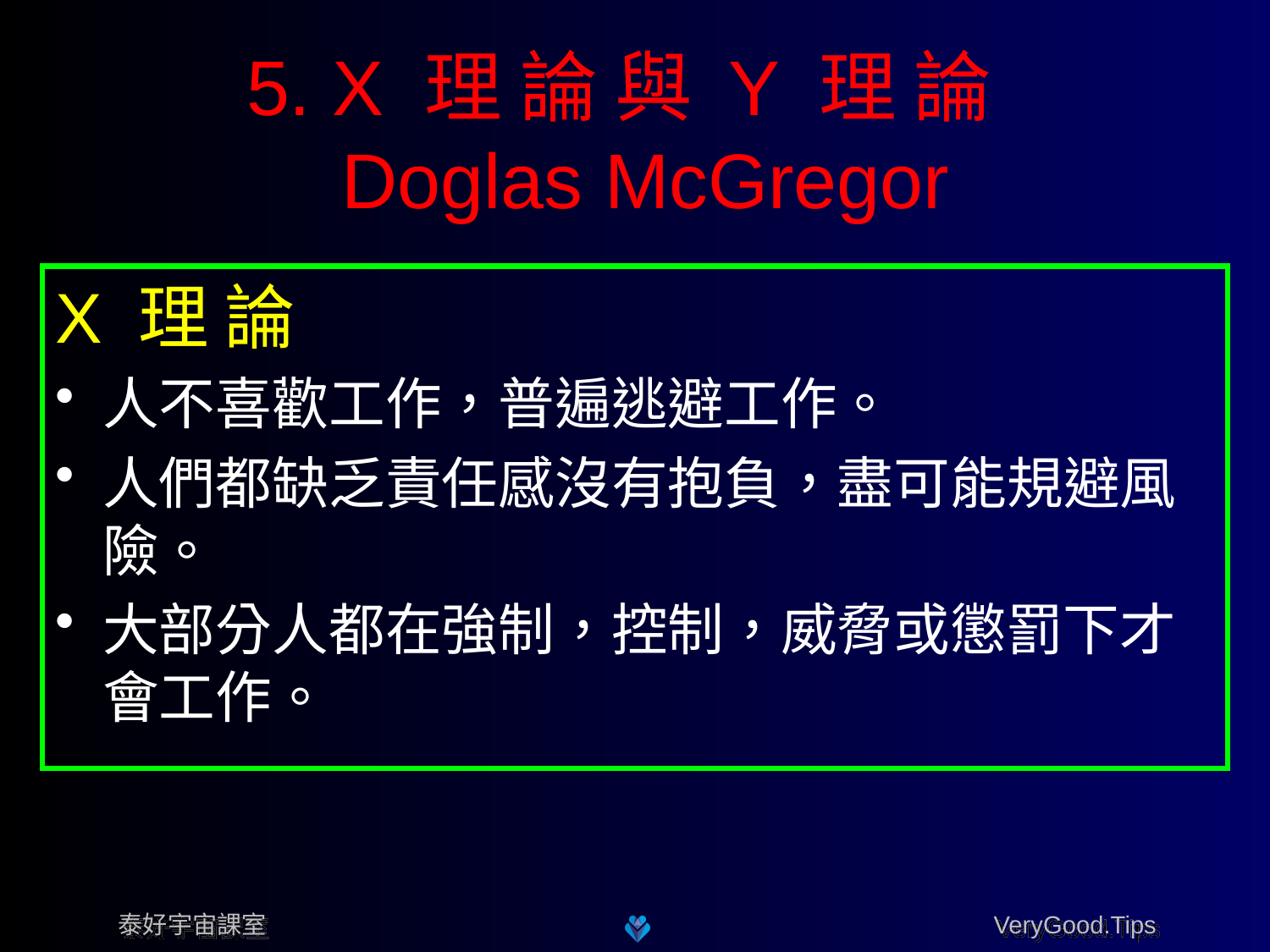

# 5. X 理 論 與 Y 理 論 Doglas McGregor
X 理 論
人不喜歡工作，普遍逃避工作。
人們都缺乏責任感沒有抱負，盡可能規避風險。
大部分人都在強制，控制，威脅或懲罰下才會工作。